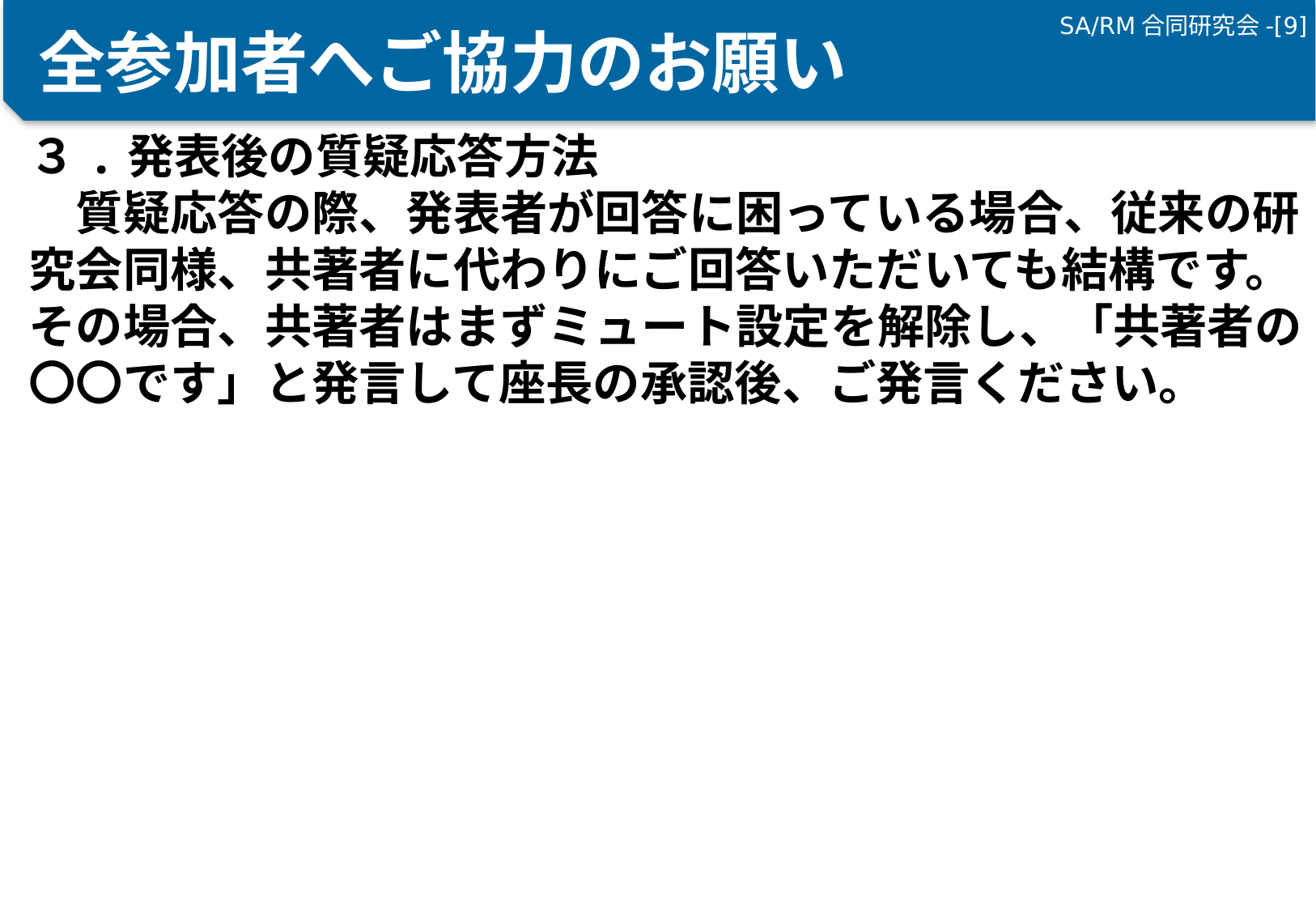

# 全参加者へご協力のお願い
３.発表後の質疑応答方法
　質疑応答の際、発表者が回答に困っている場合、従来の研究会同様、共著者に代わりにご回答いただいても結構です。その場合、共著者はまずミュート設定を解除し、「共著者の〇〇です」と発言して座長の承認後、ご発言ください。